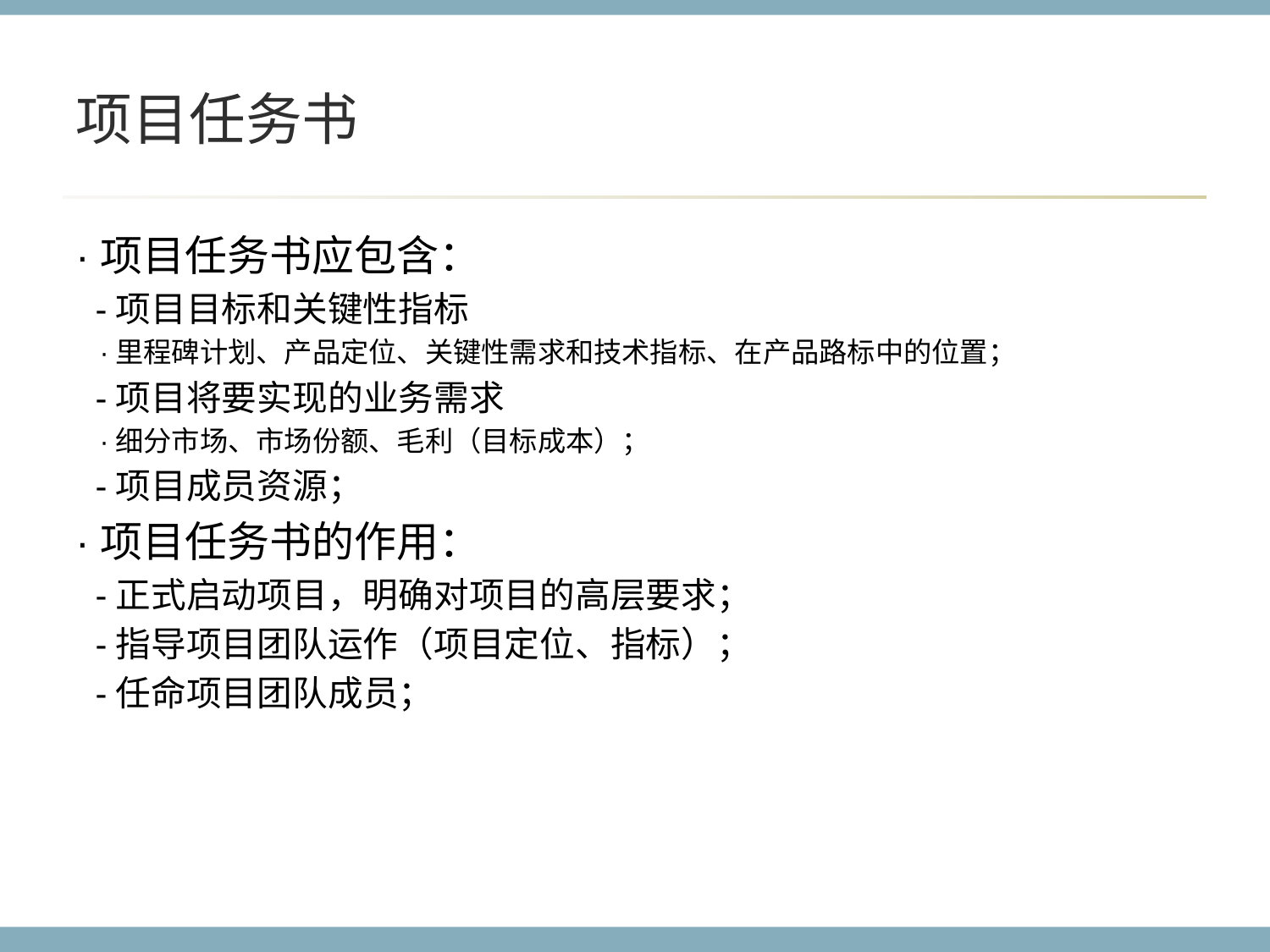

# 项目任务书
·项目任务书应包含：
  -项目目标和关键性指标
   ·里程碑计划、产品定位、关键性需求和技术指标、在产品路标中的位置；
  -项目将要实现的业务需求
   ·细分市场、市场份额、毛利（目标成本）；
  -项目成员资源；
·项目任务书的作用：
  -正式启动项目，明确对项目的高层要求；
  -指导项目团队运作（项目定位、指标）；
  -任命项目团队成员；